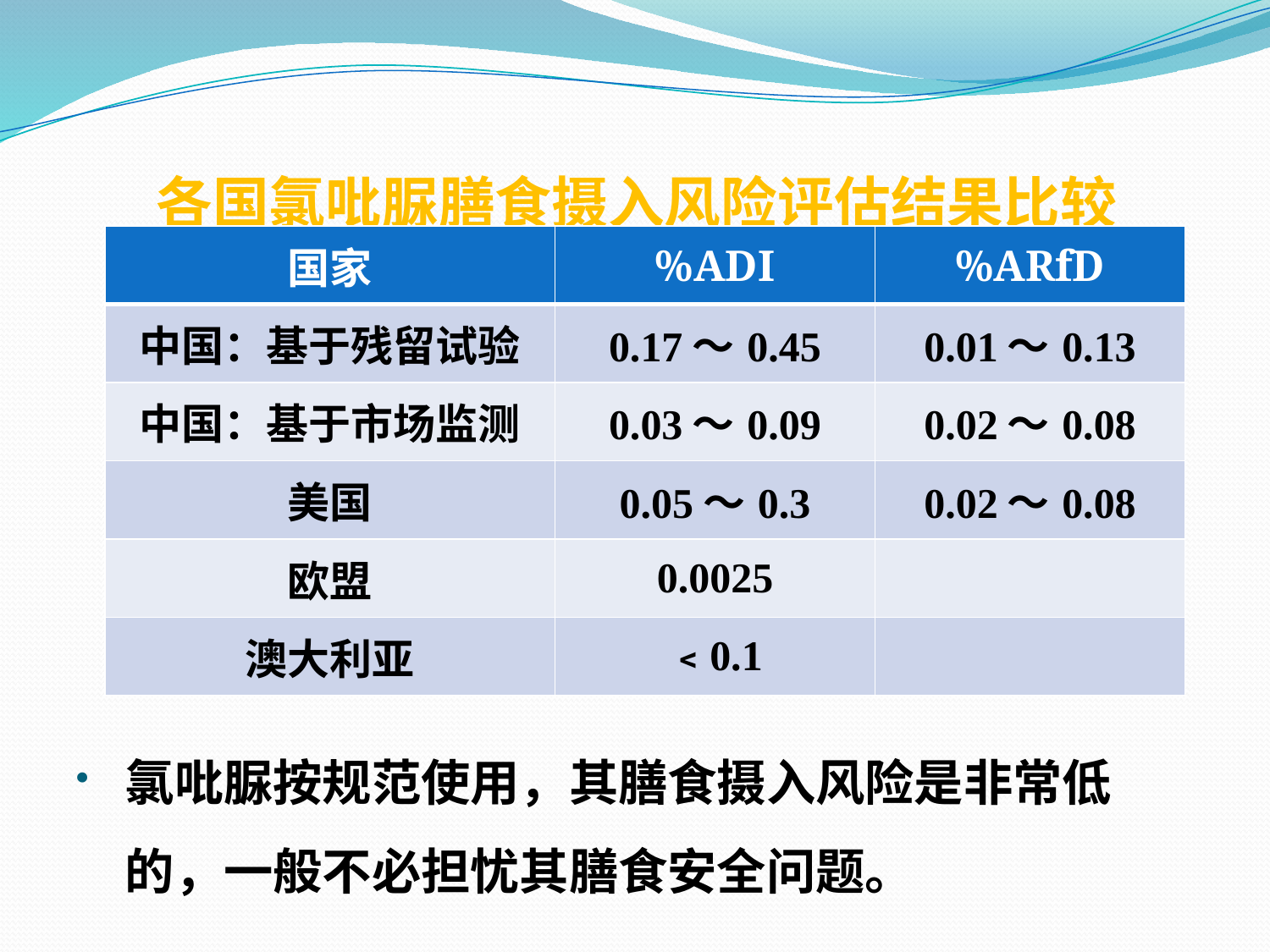

# 各国氯吡脲膳食摄入风险评估结果比较
| 国家 | %ADI | %ARfD |
| --- | --- | --- |
| 中国：基于残留试验 | 0.17～0.45 | 0.01～0.13 |
| 中国：基于市场监测 | 0.03～0.09 | 0.02～0.08 |
| 美国 | 0.05～0.3 | 0.02～0.08 |
| 欧盟 | 0.0025 |  |
| 澳大利亚 | ﹤0.1 |  |
氯吡脲按规范使用，其膳食摄入风险是非常低的，一般不必担忧其膳食安全问题。